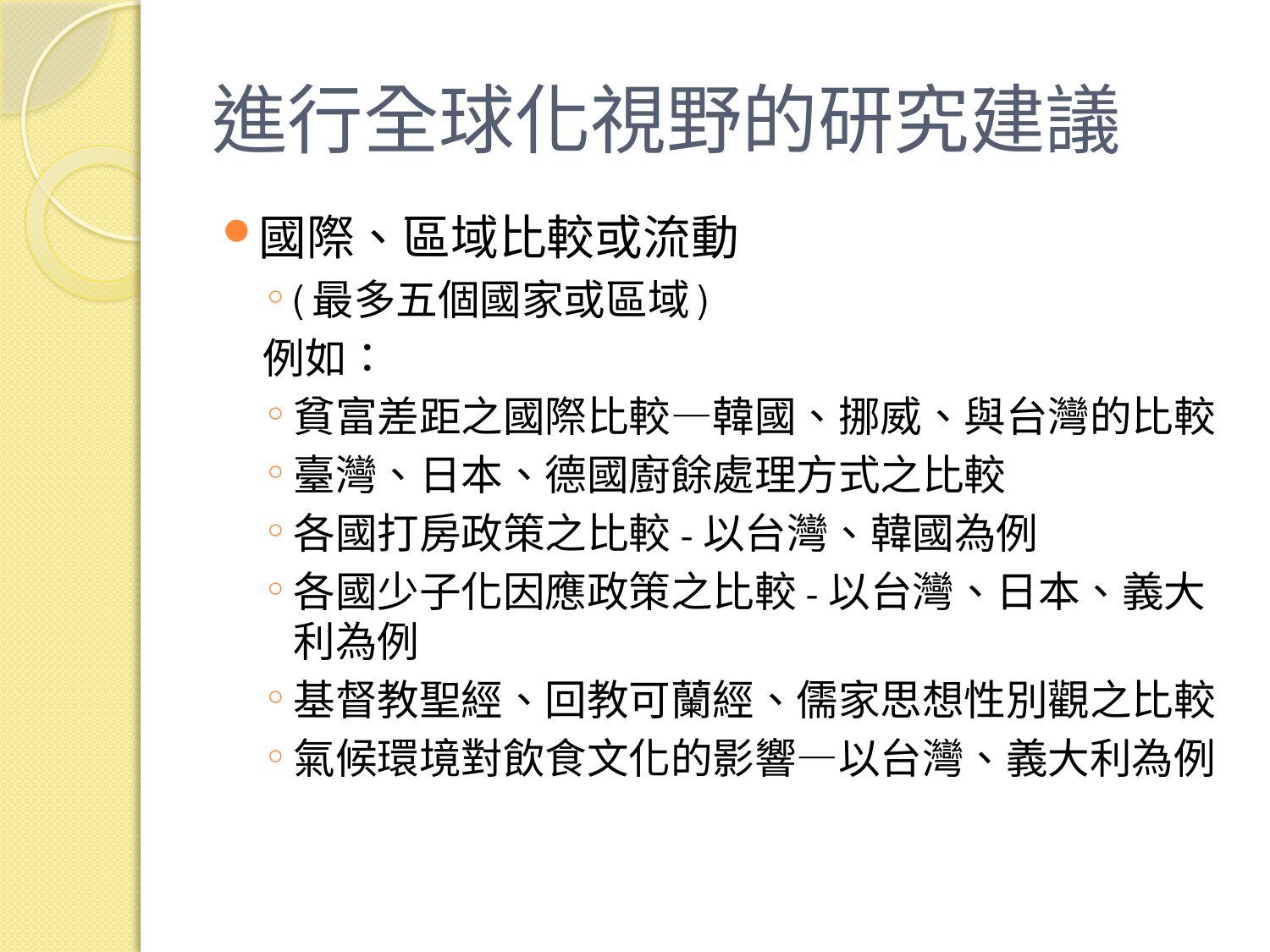

# 進行全球化視野的研究建議
國際、區域比較或流動
(最多五個國家或區域)
例如：
貧富差距之國際比較—韓國、挪威、與台灣的比較
臺灣、日本、德國廚餘處理方式之比較
各國打房政策之比較-以台灣、韓國為例
各國少子化因應政策之比較-以台灣、日本、義大利為例
基督教聖經、回教可蘭經、儒家思想性別觀之比較
氣候環境對飲食文化的影響—以台灣、義大利為例